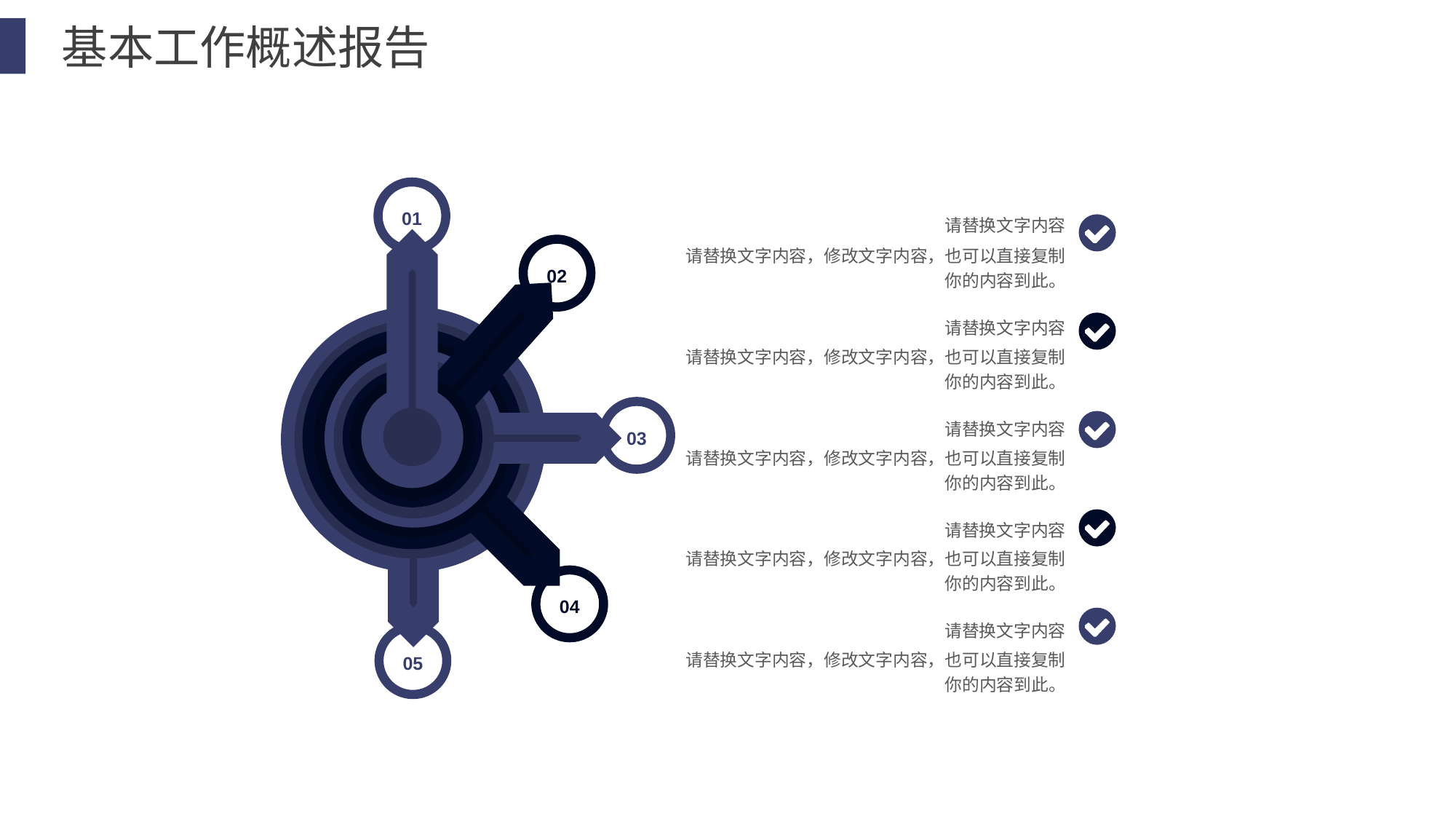

基本工作概述报告
01
请替换文字内容
请替换文字内容，修改文字内容，也可以直接复制你的内容到此。

02

请替换文字内容
请替换文字内容，修改文字内容，也可以直接复制你的内容到此。
03

请替换文字内容
请替换文字内容，修改文字内容，也可以直接复制你的内容到此。

请替换文字内容
请替换文字内容，修改文字内容，也可以直接复制你的内容到此。
04

请替换文字内容
请替换文字内容，修改文字内容，也可以直接复制你的内容到此。
05